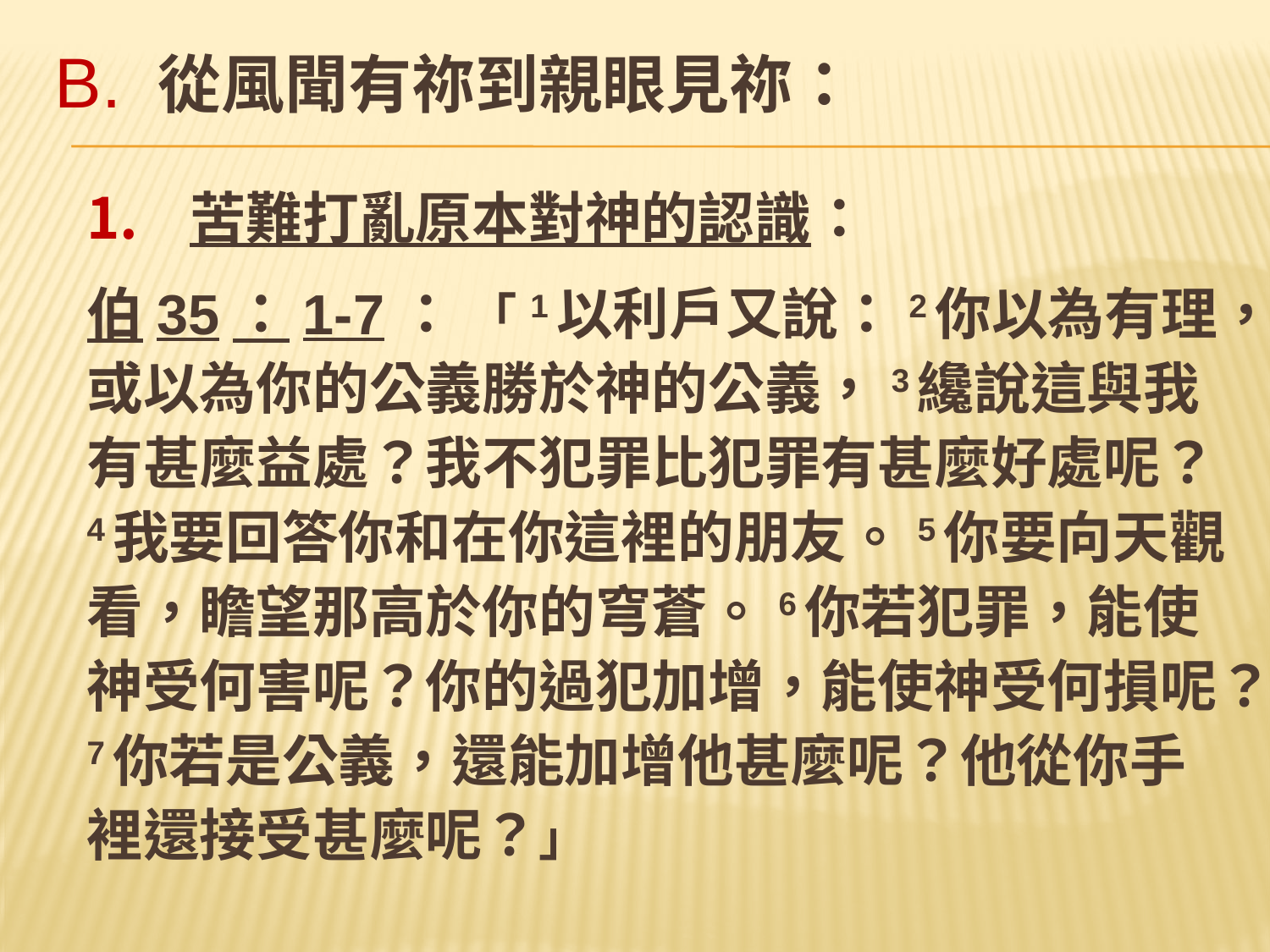

# B. 從風聞有祢到親眼見祢：
苦難打亂原本對神的認識：
伯35：1-7： 「 1以利戶又說：2你以為有理，或以為你的公義勝於神的公義，3纔說這與我有甚麼益處？我不犯罪比犯罪有甚麼好處呢？4我要回答你和在你這裡的朋友。5你要向天觀看，瞻望那高於你的穹蒼。6你若犯罪，能使神受何害呢？你的過犯加增，能使神受何損呢？7你若是公義，還能加增他甚麼呢？他從你手裡還接受甚麼呢？」